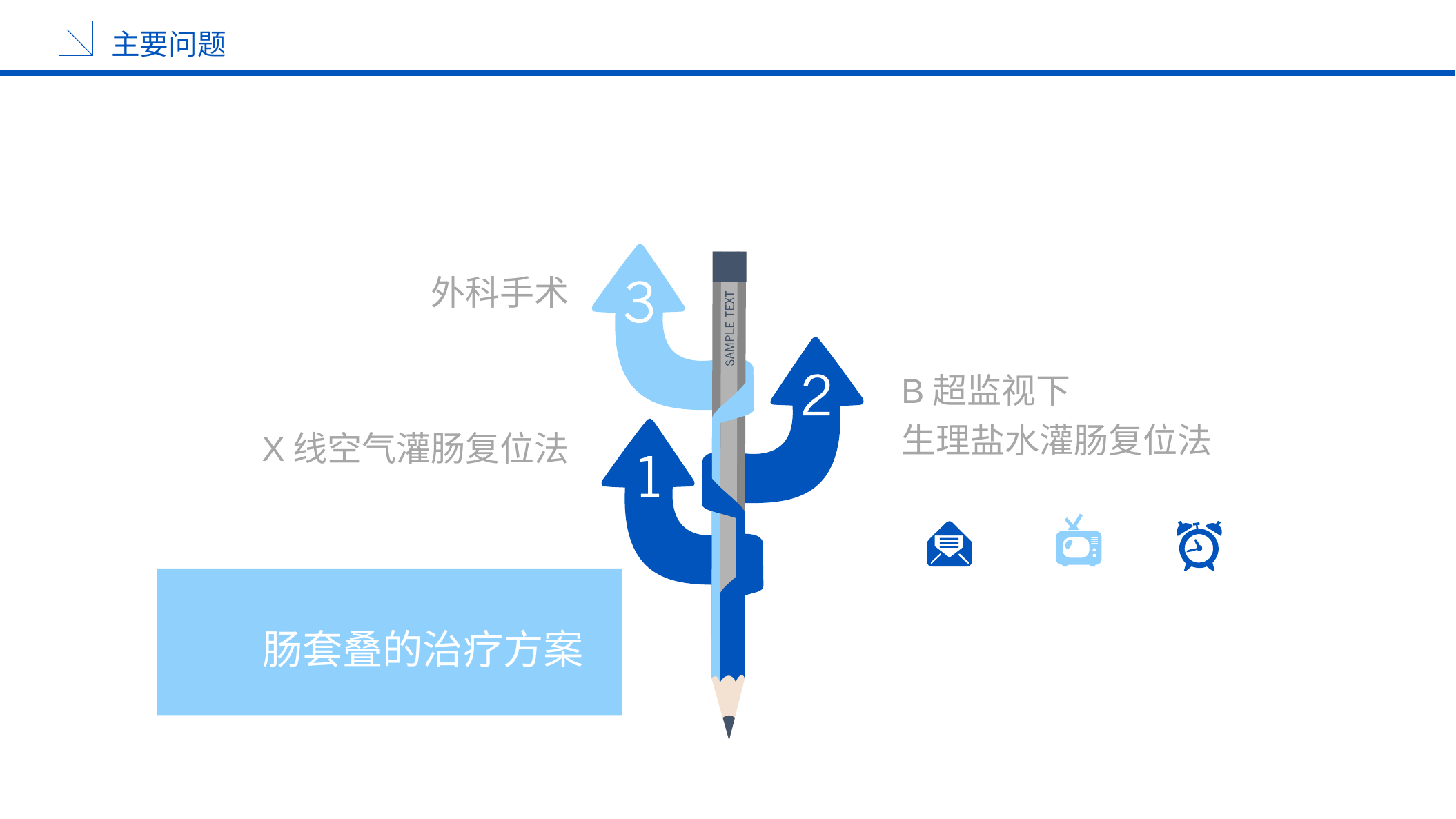

主要问题

外科手术
B超监视下
生理盐水灌肠复位法
X线空气灌肠复位法

肠套叠的治疗方案